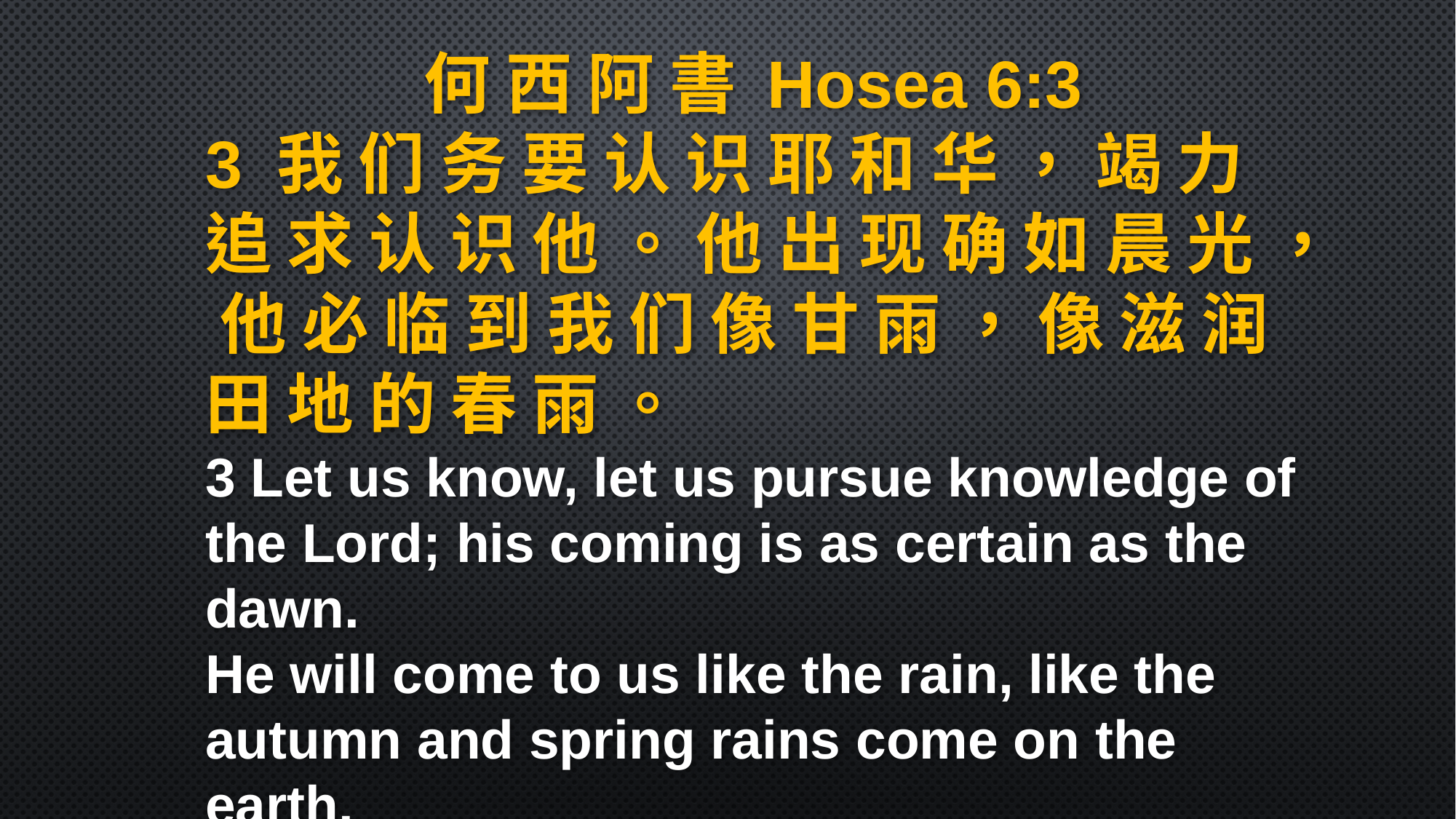

何 西 阿 書 Hosea 6:3
3 我 们 务 要 认 识 耶 和 华 ， 竭 力 追 求 认 识 他 。 他 出 现 确 如 晨 光 ， 他 必 临 到 我 们 像 甘 雨 ， 像 滋 润 田 地 的 春 雨 。
3 Let us know, let us pursue knowledge of the Lord; his coming is as certain as the dawn.
He will come to us like the rain, like the autumn and spring rains come on the earth.